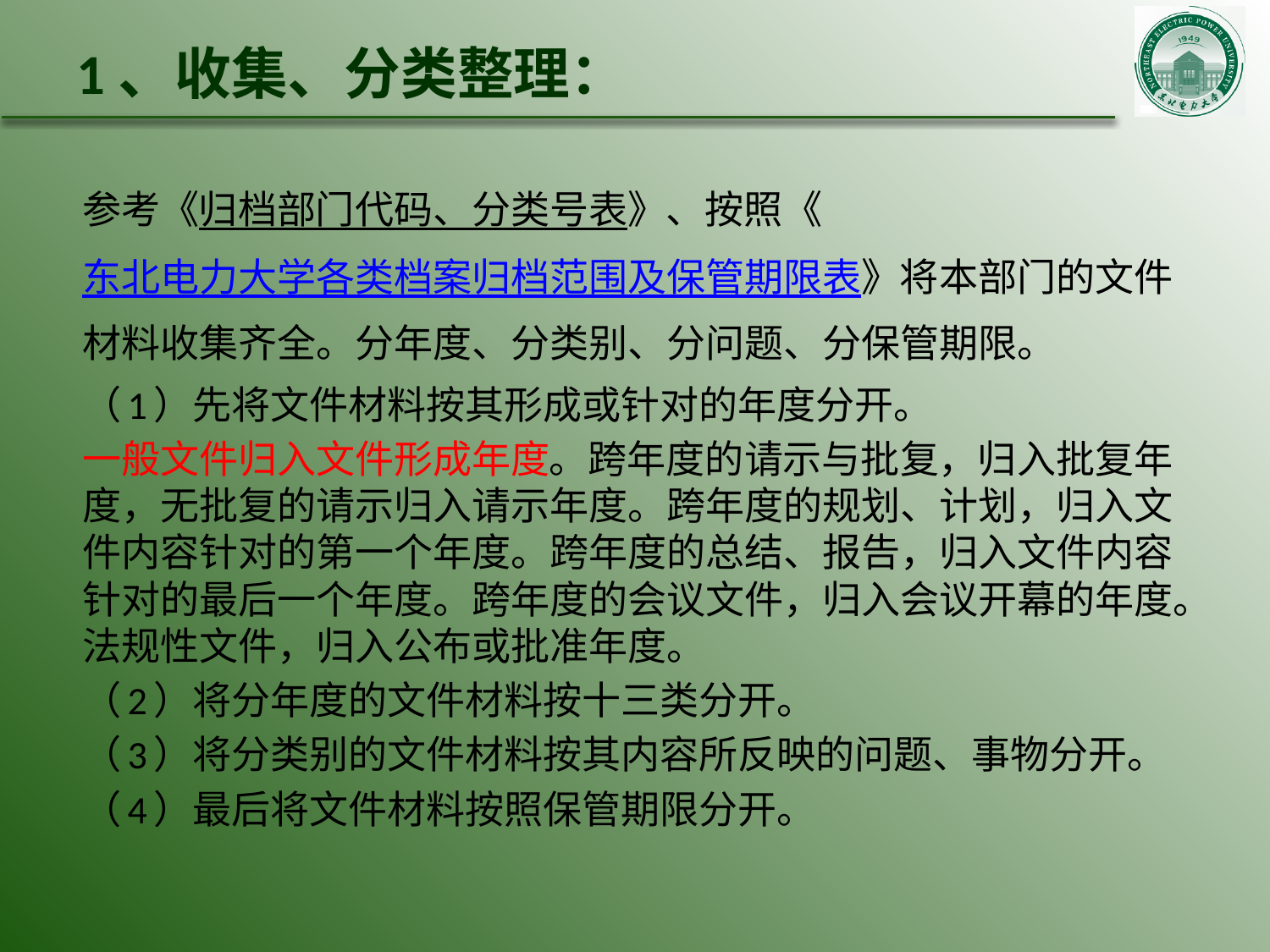

# 1、收集、分类整理：
参考《归档部门代码、分类号表》、按照《东北电力大学各类档案归档范围及保管期限表》将本部门的文件材料收集齐全。分年度、分类别、分问题、分保管期限。
（1）先将文件材料按其形成或针对的年度分开。
一般文件归入文件形成年度。跨年度的请示与批复，归入批复年度，无批复的请示归入请示年度。跨年度的规划、计划，归入文件内容针对的第一个年度。跨年度的总结、报告，归入文件内容针对的最后一个年度。跨年度的会议文件，归入会议开幕的年度。法规性文件，归入公布或批准年度。
（2）将分年度的文件材料按十三类分开。
（3）将分类别的文件材料按其内容所反映的问题、事物分开。
（4）最后将文件材料按照保管期限分开。